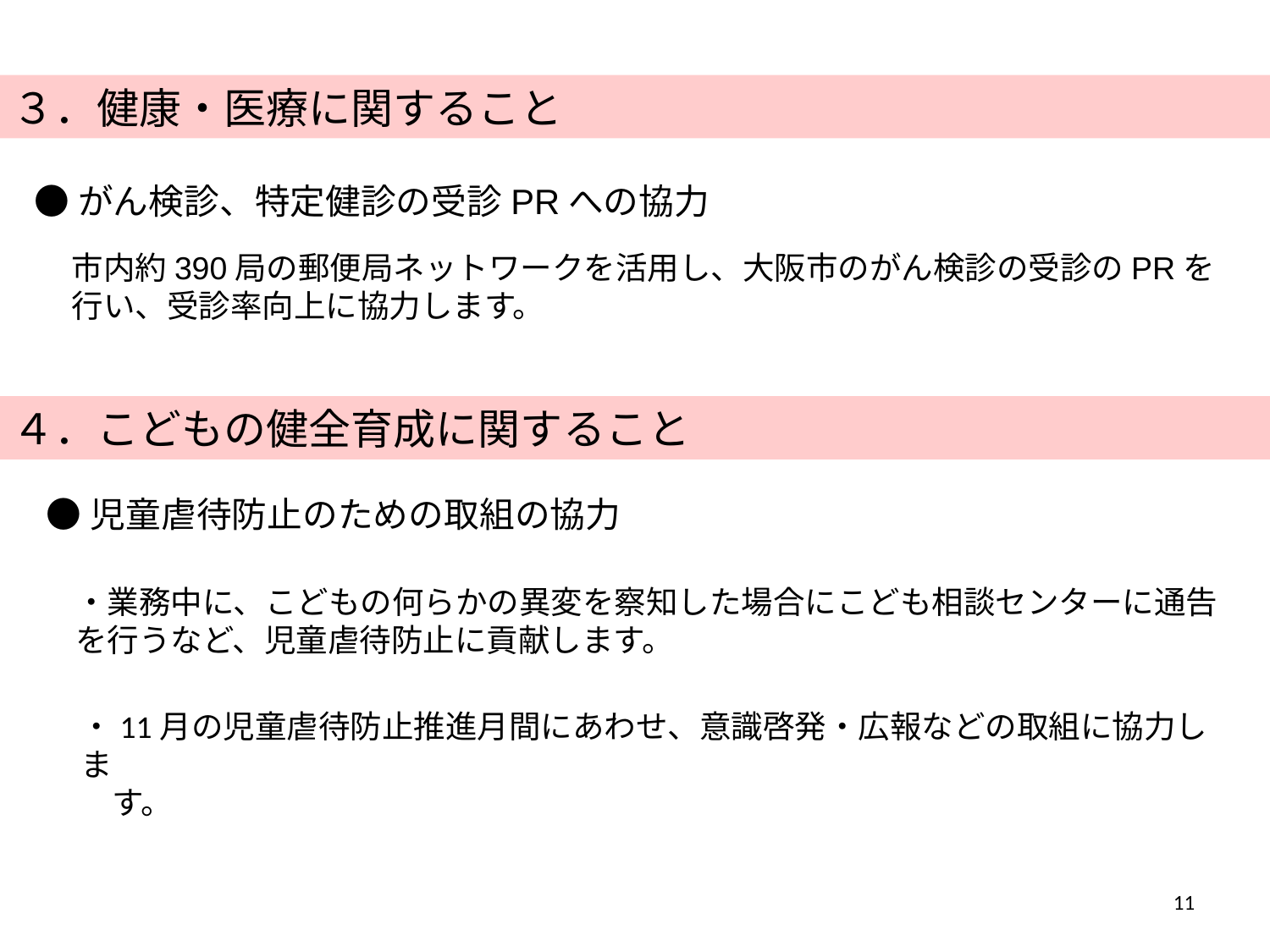

３．健康・医療に関すること
●がん検診、特定健診の受診PRへの協力
市内約390局の郵便局ネットワークを活用し、大阪市のがん検診の受診のPRを行い、受診率向上に協力します。
４．こどもの健全育成に関すること
●児童虐待防止のための取組の協力
・業務中に、こどもの何らかの異変を察知した場合にこども相談センターに通告を行うなど、児童虐待防止に貢献します。
・11月の児童虐待防止推進月間にあわせ、意識啓発・広報などの取組に協力しま
　す。
11